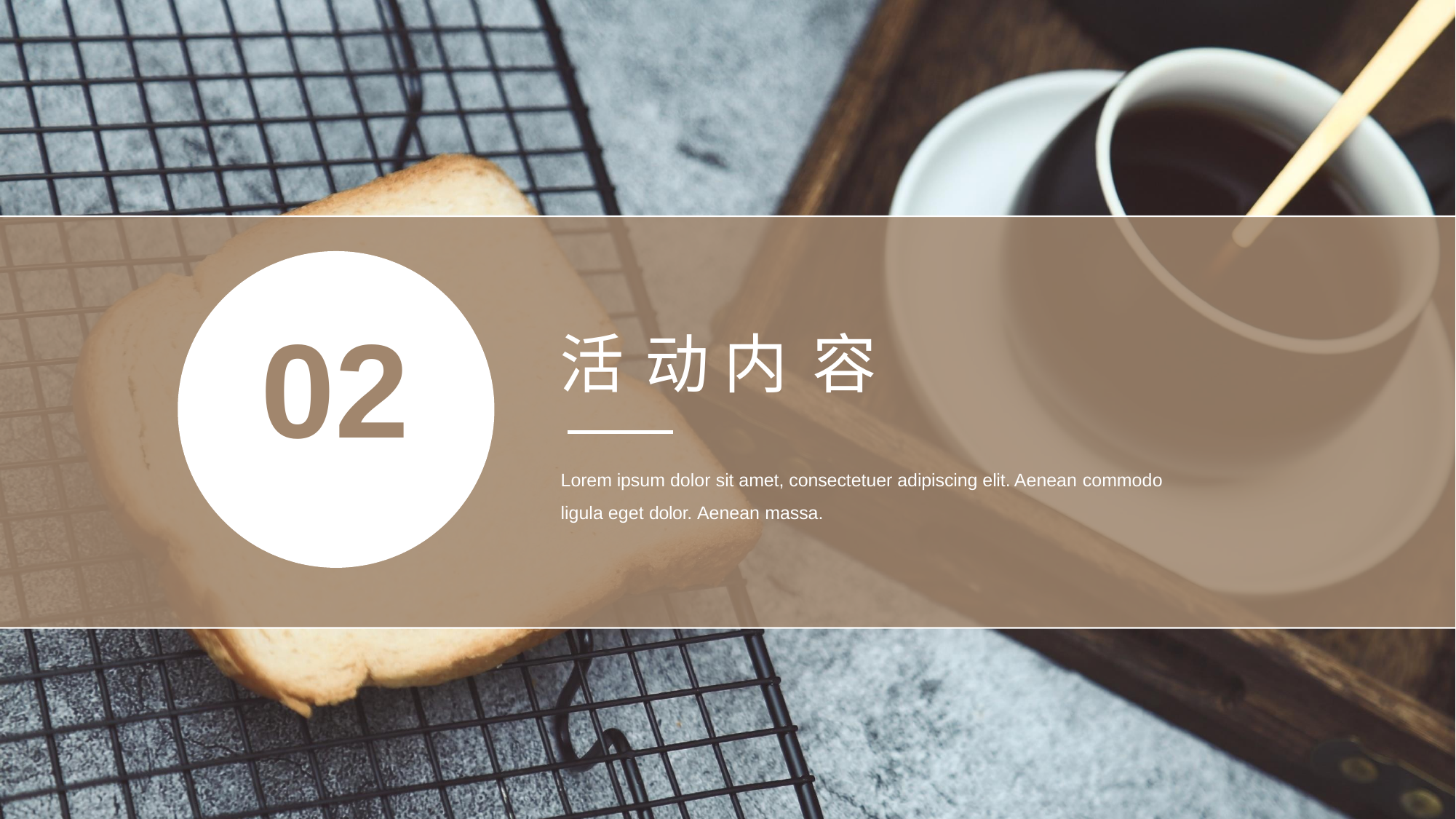

02
活	动 内	容
Lorem ipsum dolor sit amet, consectetuer adipiscing elit. Aenean commodo
ligula eget dolor. Aenean massa.